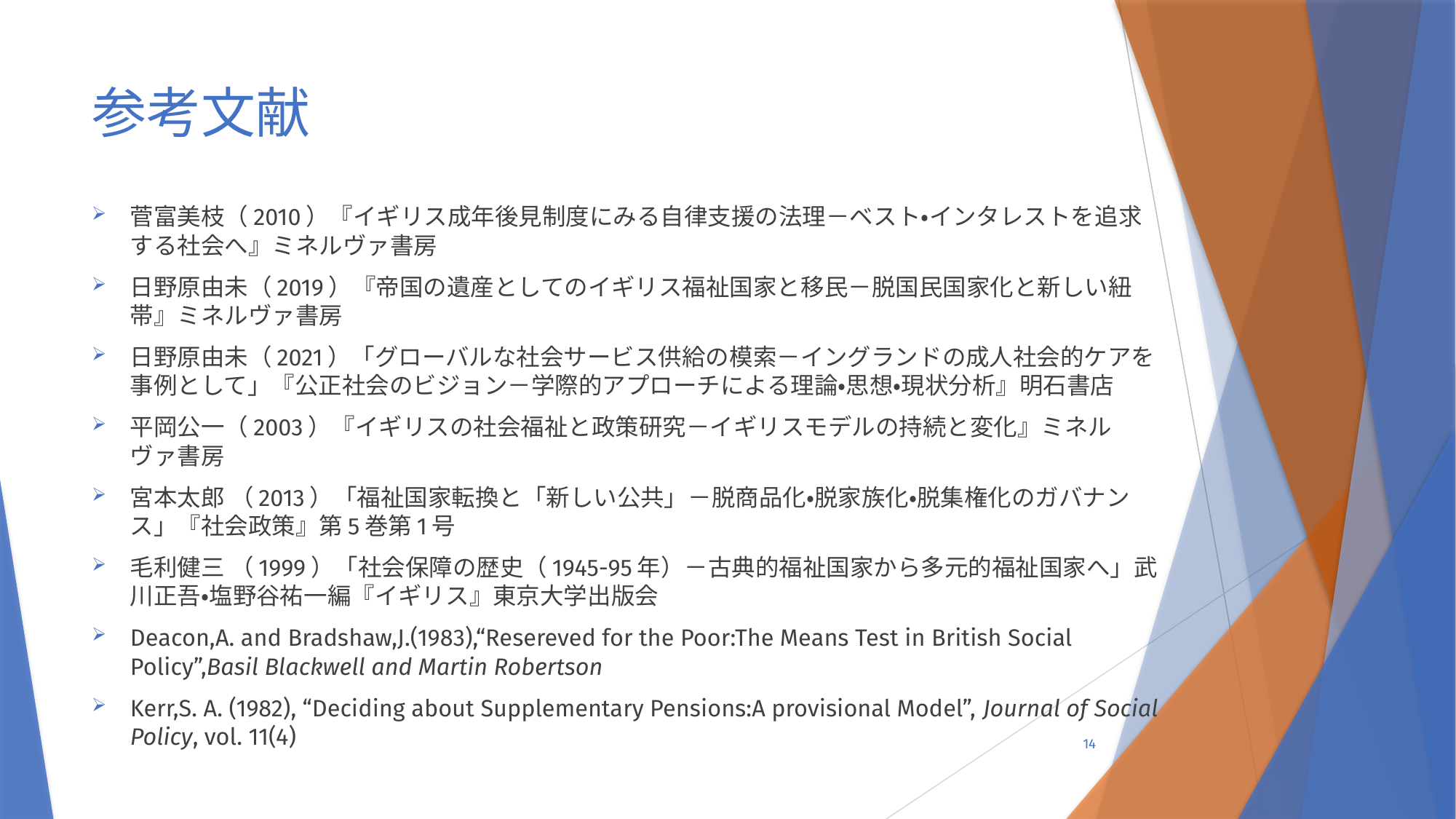

# 参考文献
菅富美枝（2010）『イギリス成年後見制度にみる自律支援の法理－ベスト・インタレストを追求する社会へ』ミネルヴァ書房
日野原由未（2019）『帝国の遺産としてのイギリス福祉国家と移民－脱国民国家化と新しい紐帯』ミネルヴァ書房
日野原由未（2021）「グローバルな社会サービス供給の模索－イングランドの成人社会的ケアを事例として」『公正社会のビジョン－学際的アプローチによる理論・思想・現状分析』明石書店
平岡公一（2003）『イギリスの社会福祉と政策研究－イギリスモデルの持続と変化』ミネルヴァ書房
宮本太郎 （2013）「福祉国家転換と「新しい公共」－脱商品化・脱家族化・脱集権化のガバナンス」『社会政策』第5巻第1号
毛利健三 （1999）「社会保障の歴史（1945-95年）－古典的福祉国家から多元的福祉国家へ」武川正吾・塩野谷祐一編『イギリス』東京大学出版会
Deacon,A. and Bradshaw,J.(1983),“Resereved for the Poor:The Means Test in British Social Policy”,Basil Blackwell and Martin Robertson
Kerr,S. A. (1982), “Deciding about Supplementary Pensions:A provisional Model”, Journal of Social Policy, vol. 11(4)

14